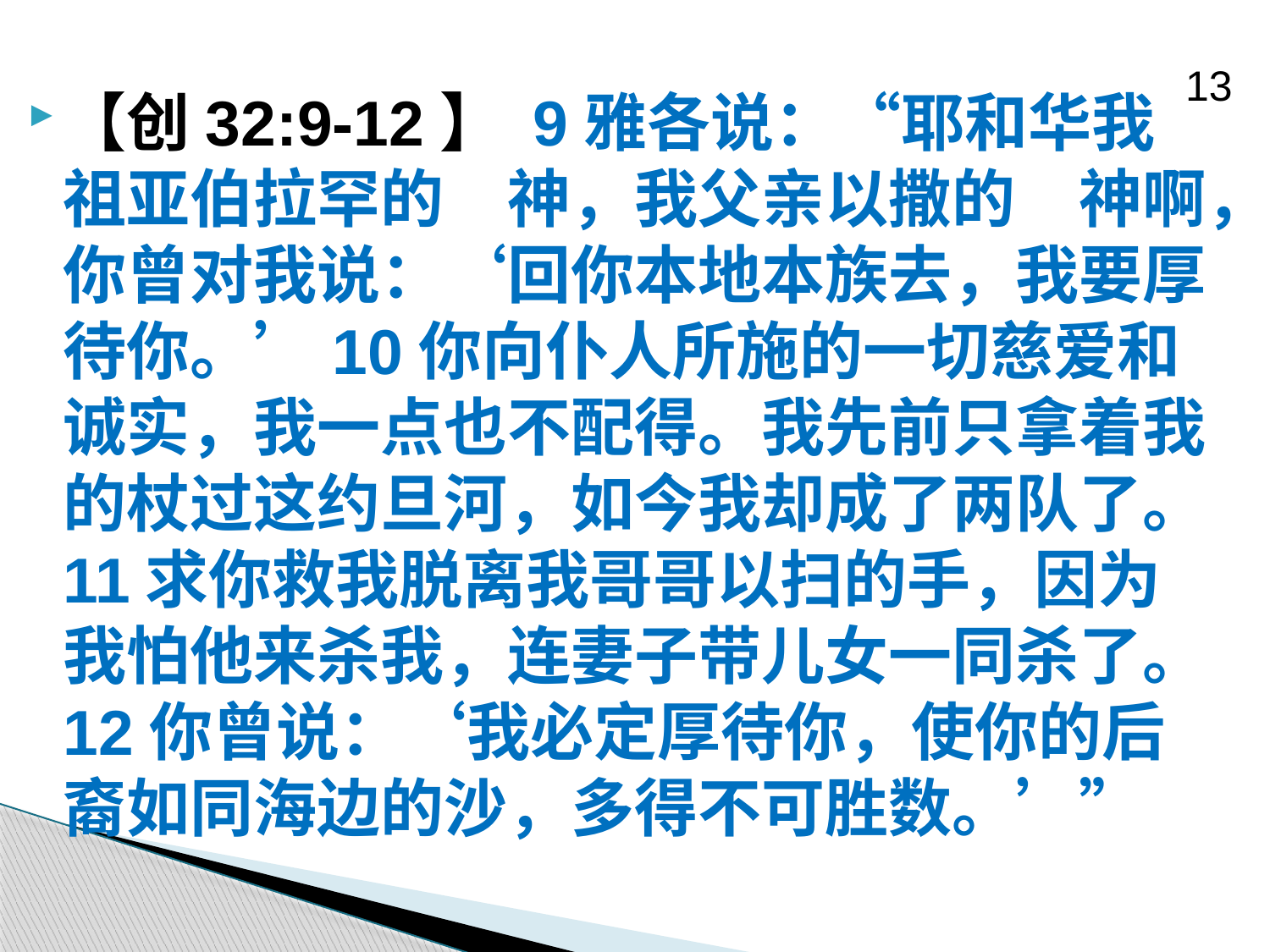

13
【创32:9-12】 9雅各说：“耶和华我祖亚伯拉罕的　神，我父亲以撒的　神啊，你曾对我说：‘回你本地本族去，我要厚待你。’10你向仆人所施的一切慈爱和诚实，我一点也不配得。我先前只拿着我的杖过这约旦河，如今我却成了两队了。11求你救我脱离我哥哥以扫的手，因为我怕他来杀我，连妻子带儿女一同杀了。12你曾说：‘我必定厚待你，使你的后裔如同海边的沙，多得不可胜数。’”